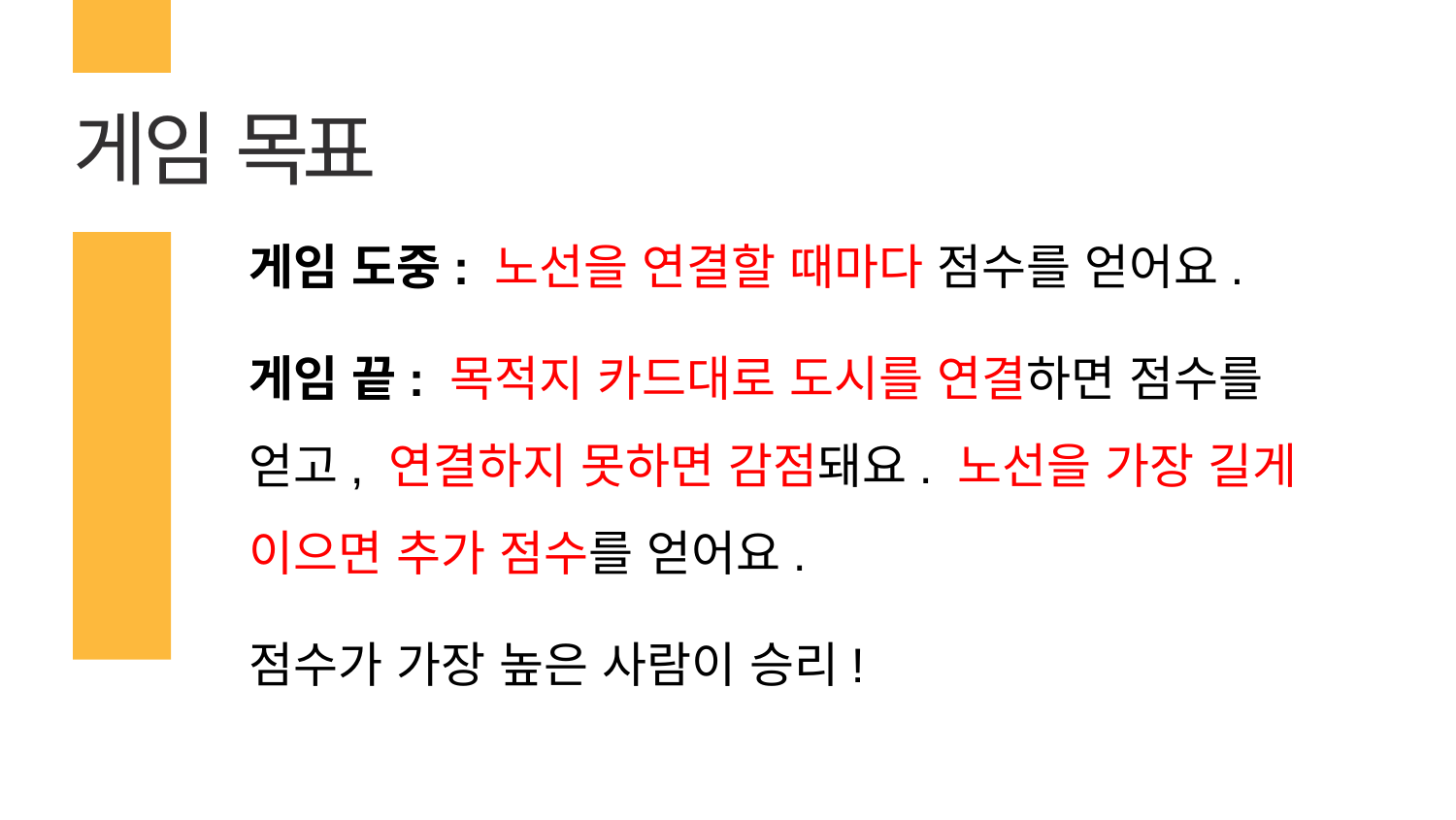

# 게임 목표
게임 도중: 노선을 연결할 때마다 점수를 얻어요.
게임 끝: 목적지 카드대로 도시를 연결하면 점수를 얻고, 연결하지 못하면 감점돼요. 노선을 가장 길게 이으면 추가 점수를 얻어요.
점수가 가장 높은 사람이 승리!